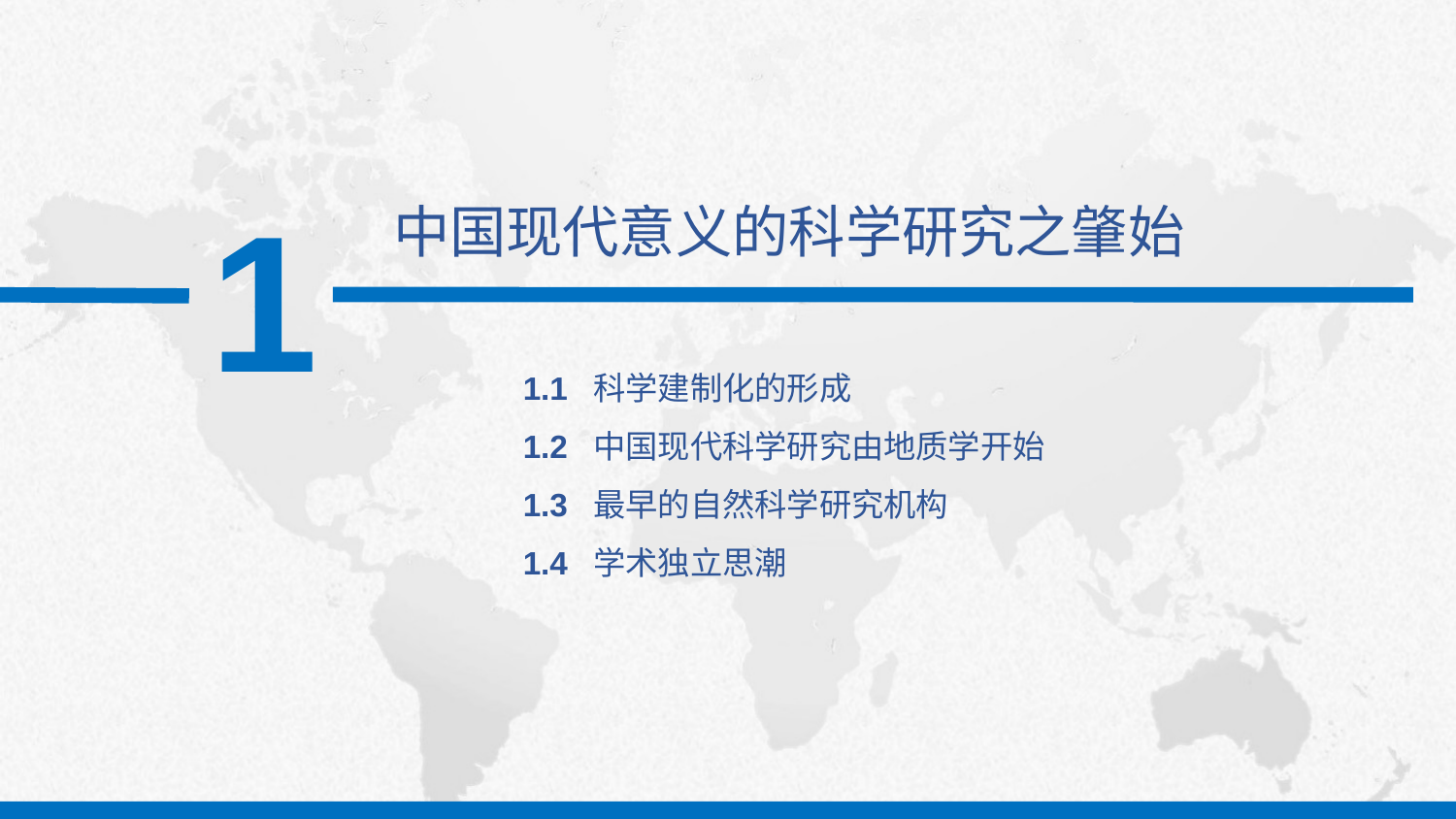

1
中国现代意义的科学研究之肇始
1.1  科学建制化的形成
1.2  中国现代科学研究由地质学开始
1.3  最早的自然科学研究机构
1.4  学术独立思潮